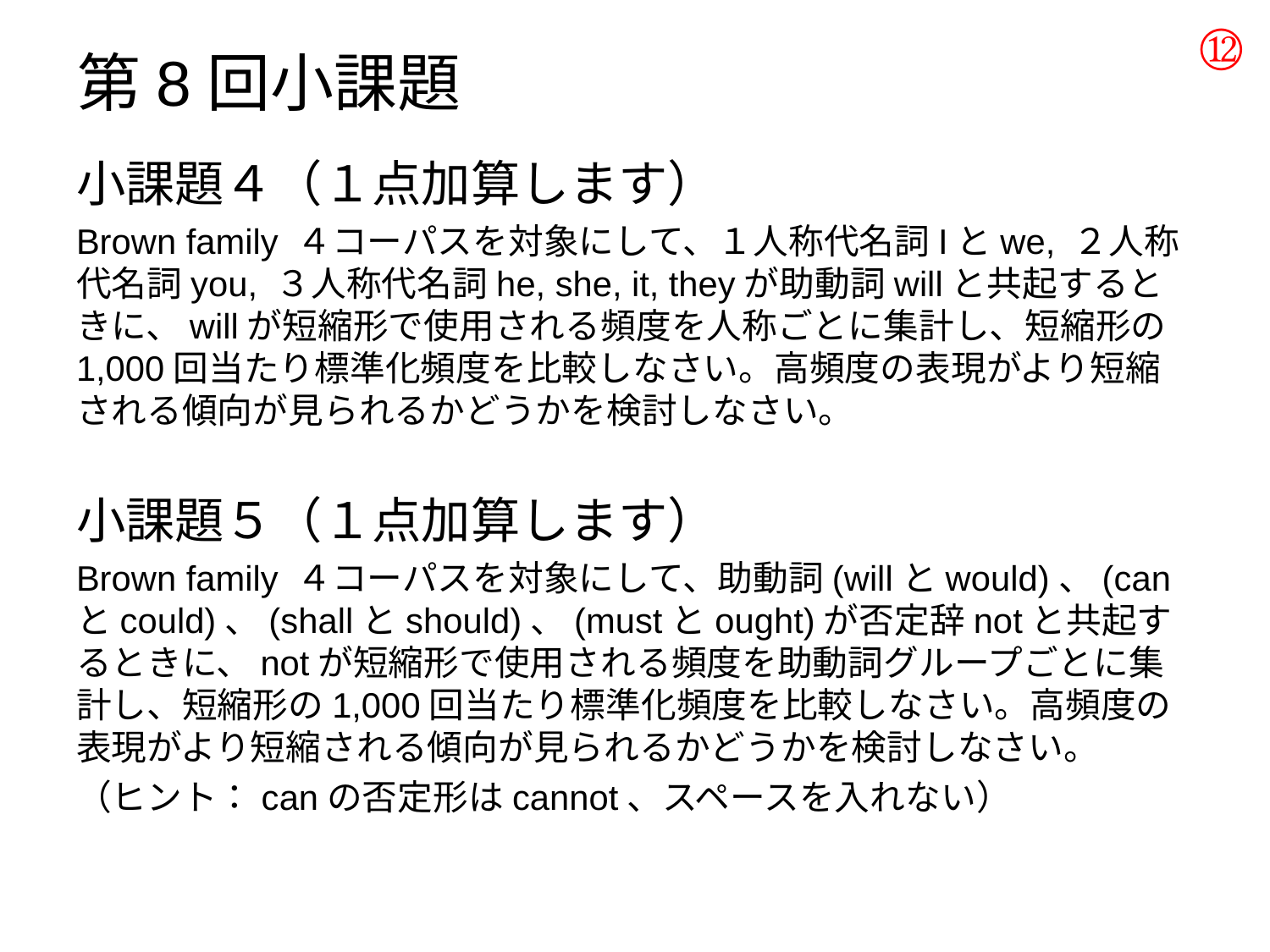

⑫
# 第8回小課題
小課題４（１点加算します）
Brown family ４コーパスを対象にして、１人称代名詞Iとwe, ２人称代名詞you, ３人称代名詞he, she, it, theyが助動詞willと共起するときに、willが短縮形で使用される頻度を人称ごとに集計し、短縮形の1,000回当たり標準化頻度を比較しなさい。高頻度の表現がより短縮される傾向が見られるかどうかを検討しなさい。

小課題５（１点加算します）
Brown family ４コーパスを対象にして、助動詞(willとwould)、(canとcould)、(shallとshould)、(mustとought)が否定辞notと共起するときに、notが短縮形で使用される頻度を助動詞グループごとに集計し、短縮形の1,000回当たり標準化頻度を比較しなさい。高頻度の表現がより短縮される傾向が見られるかどうかを検討しなさい。
（ヒント：canの否定形はcannot、スペースを入れない）